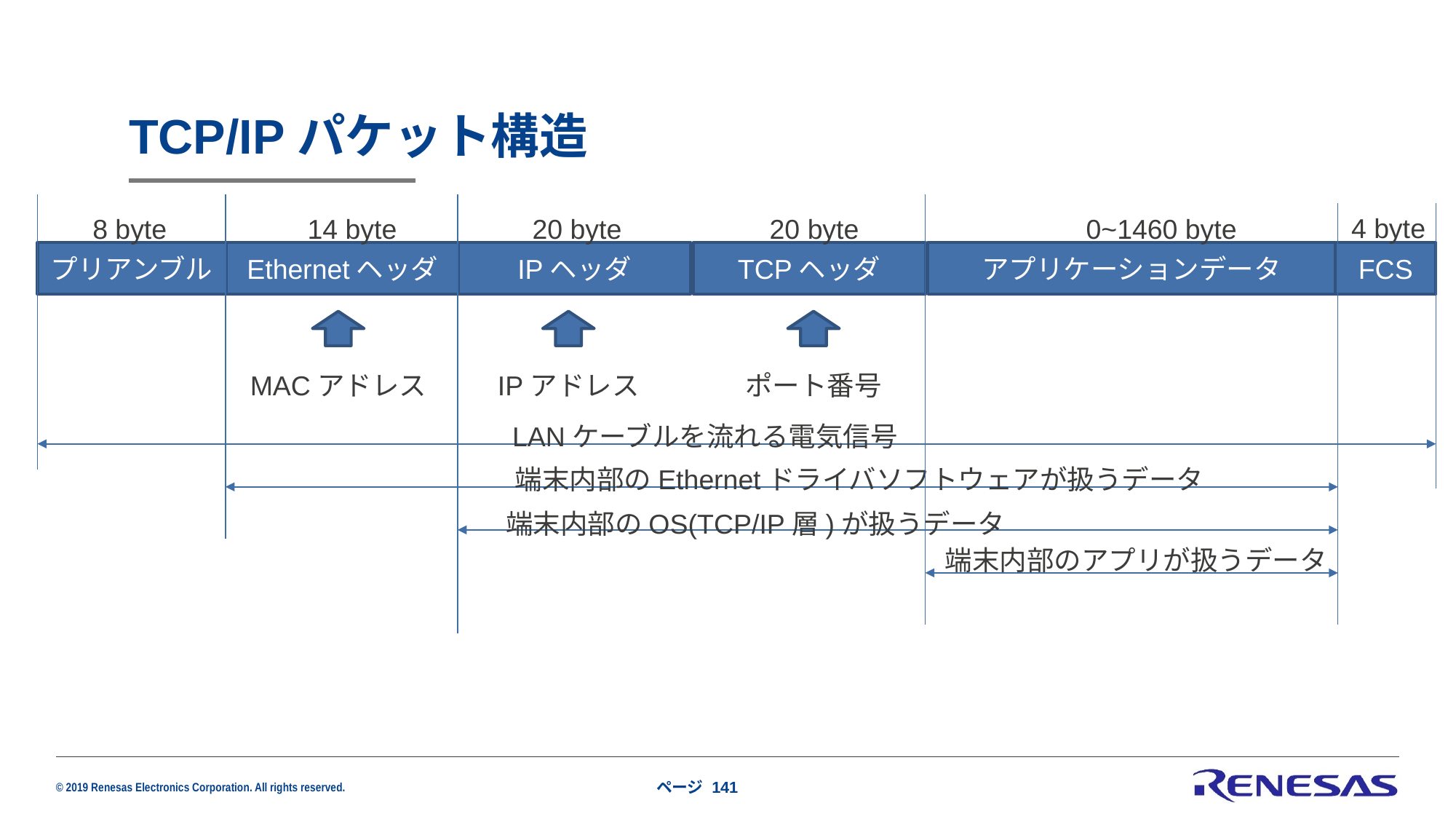

# TCP/IPパケット構造
4 byte
8 byte
14 byte
20 byte
20 byte
0~1460 byte
プリアンブル
Ethernetヘッダ
IPヘッダ
TCPヘッダ
アプリケーションデータ
FCS

MACアドレス
IPアドレス
ポート番号
LANケーブルを流れる電気信号
端末内部のEthernetドライバソフトウェアが扱うデータ
端末内部のOS(TCP/IP層)が扱うデータ
端末内部のアプリが扱うデータ
ページ 141